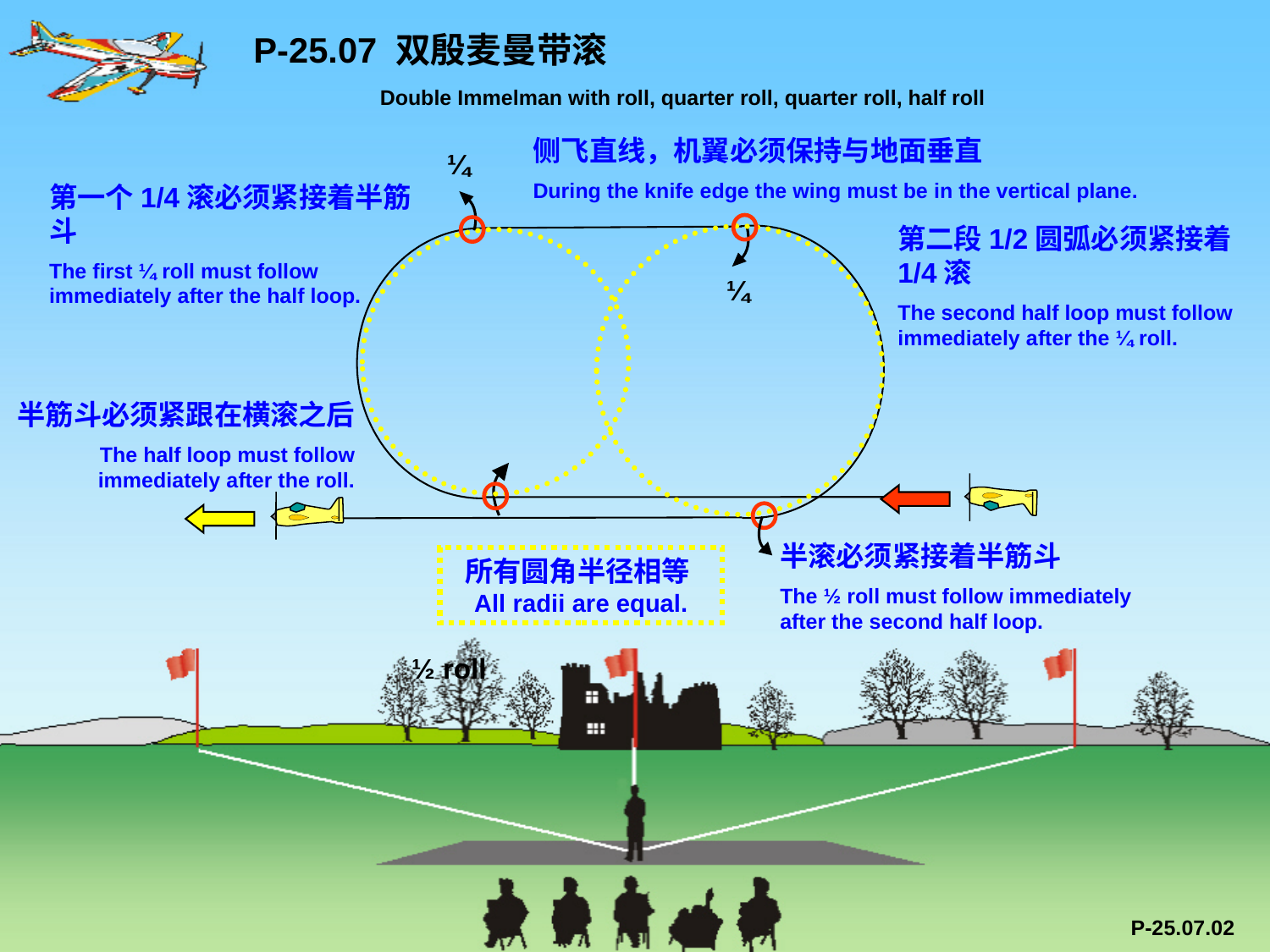

P-25.07 双殷麦曼带滚
             Double Immelman with roll, quarter roll, quarter roll, half roll

侧飞直线，机翼必须保持与地面垂直
During the knife edge the wing must be in the vertical plane.
¼
第一个1/4滚必须紧接着半筋斗
The first ¼ roll must follow immediately after the half loop.

第二段1/2圆弧必须紧接着1/4滚
The second half loop must follow immediately after the ¼ roll.

¼

半筋斗必须紧跟在横滚之后
The half loop must follow immediately after the roll.

半滚必须紧接着半筋斗
The ½ roll must follow immediately after the second half loop.
所有圆角半径相等All radii are equal.
½ roll
P-25.07.02